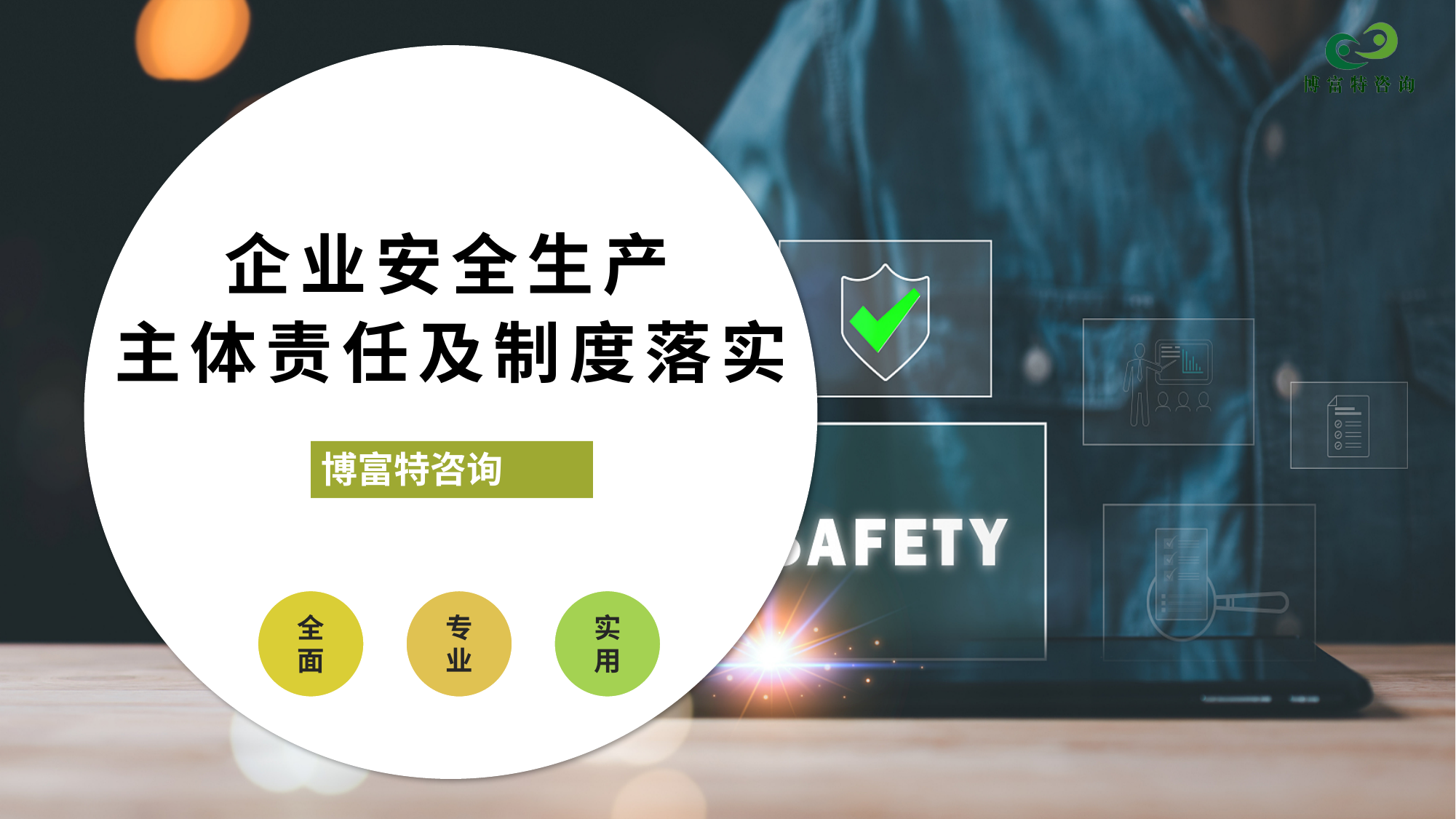

# 企业安全生产 主体责任及制度落实
博富特咨询
全面
实用
专业